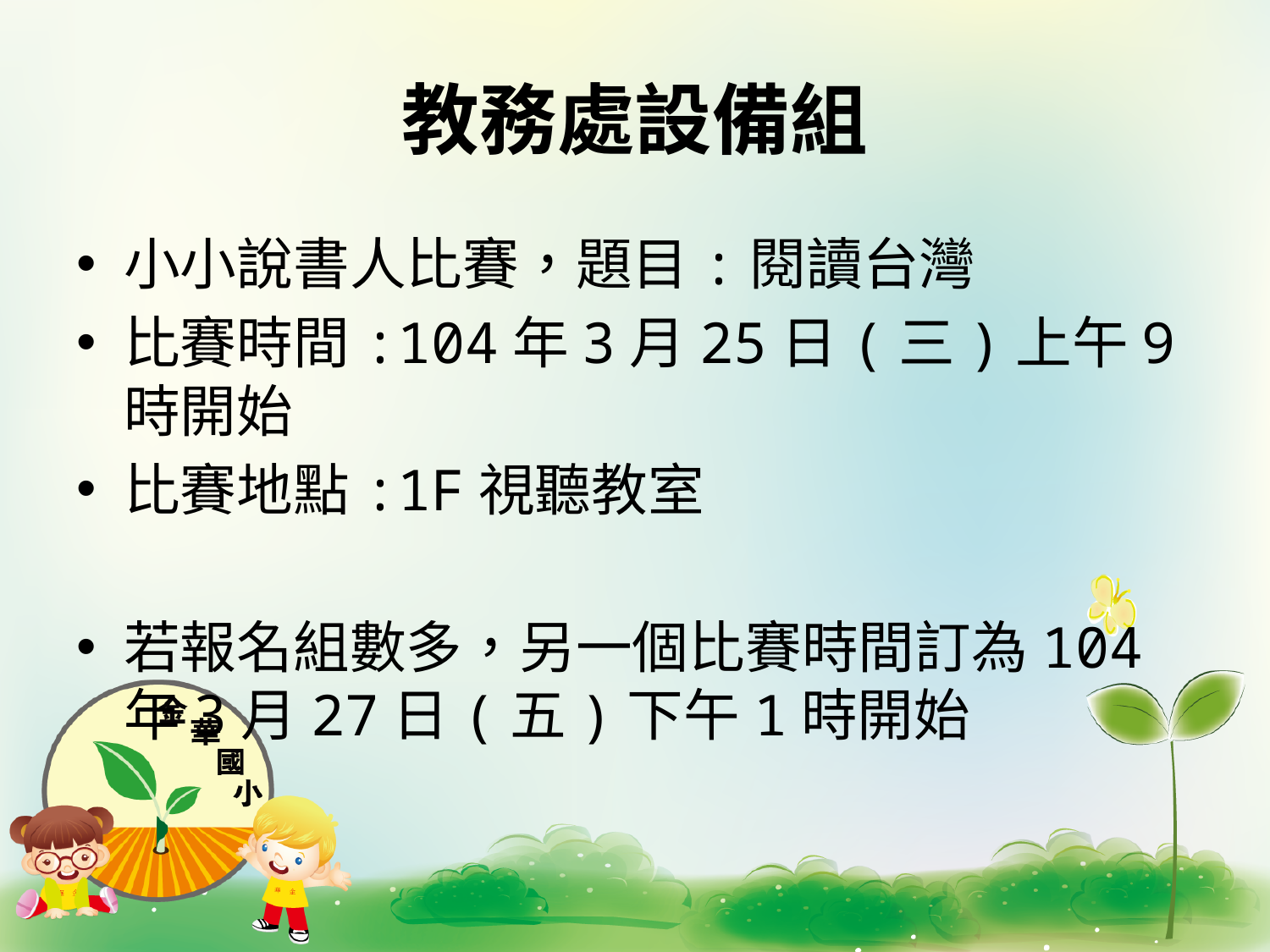

# 教務處設備組
小小說書人比賽，題目:閱讀台灣
比賽時間:104年3月25日(三)上午9時開始
比賽地點:1F視聽教室

若報名組數多，另一個比賽時間訂為104年3月27日(五)下午1時開始